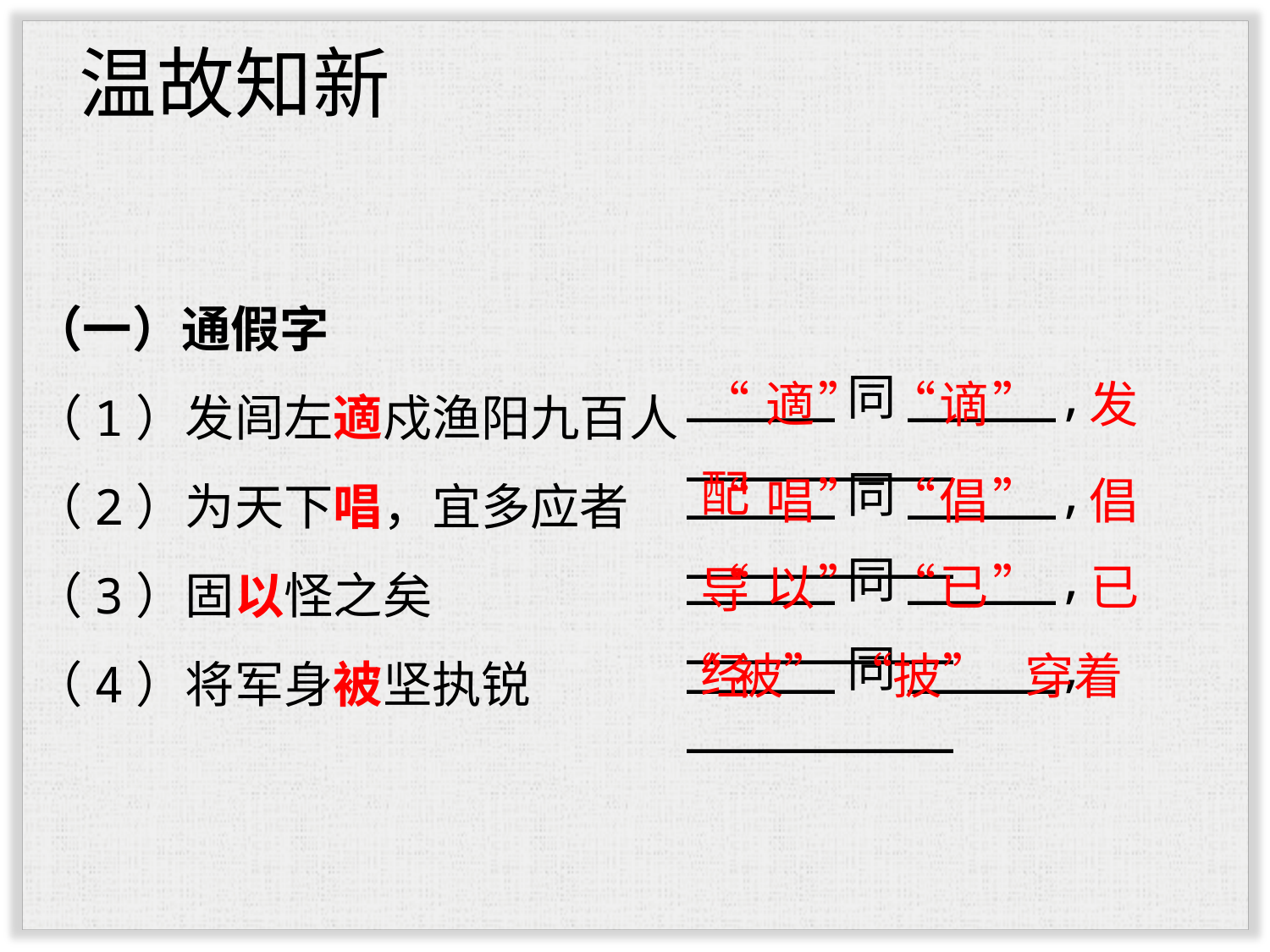

温故知新
（一）通假字
（1）发闾左適戍渔阳九百人
（2）为天下唱，宜多应者
（3）固以怪之矣
（4）将军身被坚执锐
“適” “谪”   发配
_____同_____, _________
“唱” “倡”   倡导
_____同_____, _________
“以” “已”   已经
_____同_____, _________
“被” “披”   穿着
_____同_____, _________